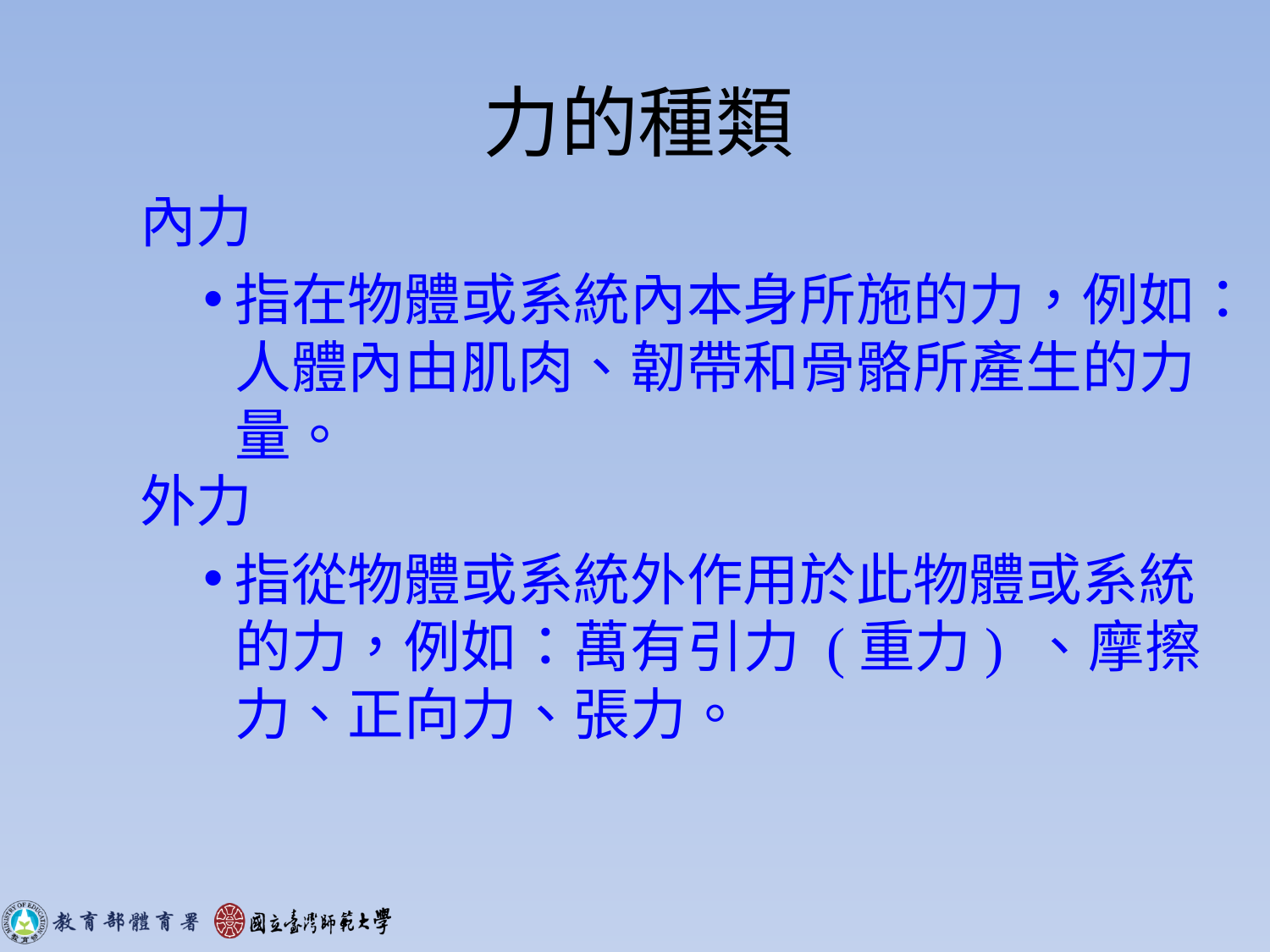

# 力的種類
內力
指在物體或系統內本身所施的力，例如：人體內由肌肉、韌帶和骨骼所產生的力量。
外力
指從物體或系統外作用於此物體或系統的力，例如：萬有引力 (重力) 、摩擦力、正向力、張力。